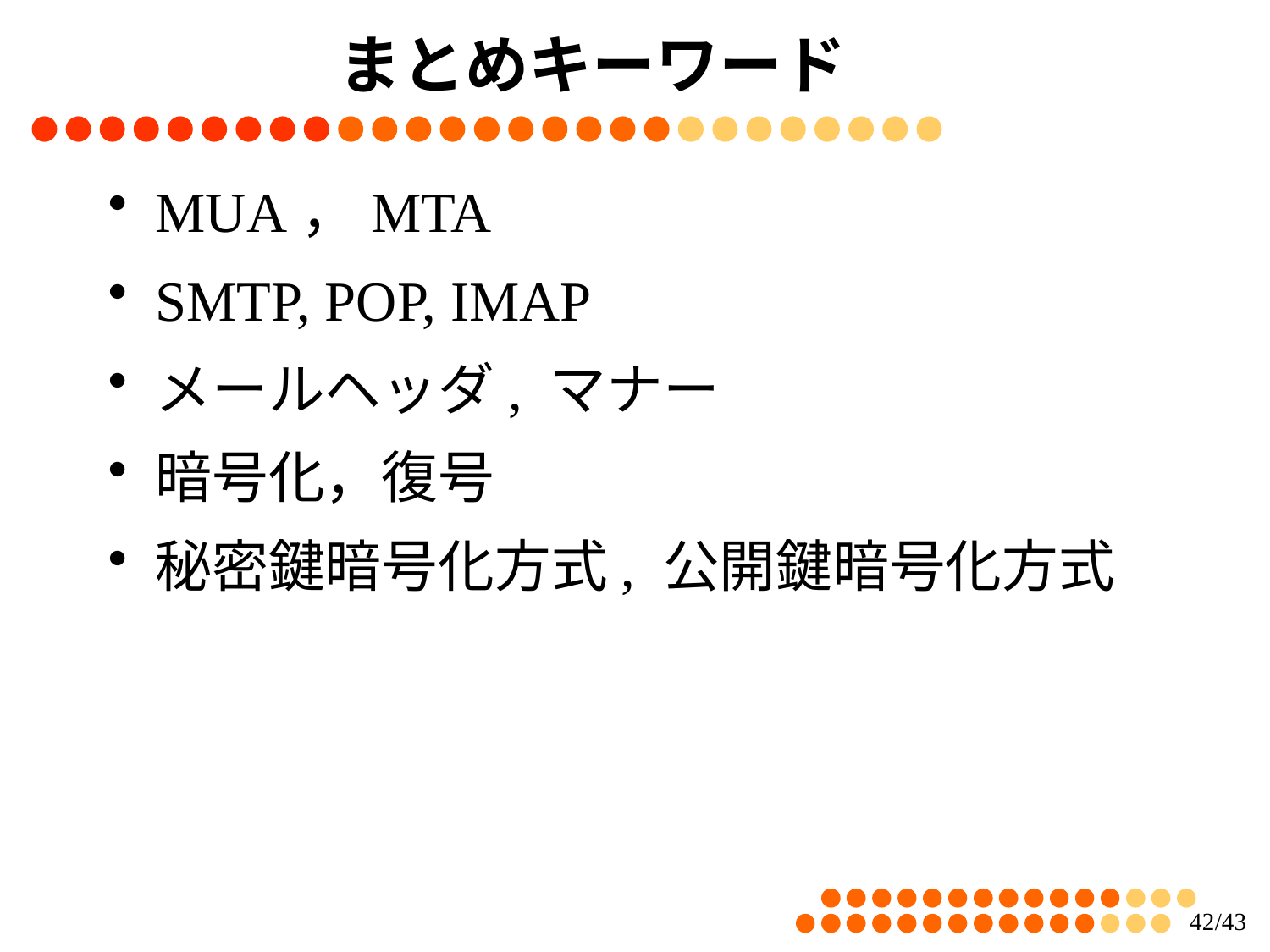

# まとめキーワード
MUA，MTA
SMTP, POP, IMAP
メールヘッダ, マナー
暗号化，復号
秘密鍵暗号化方式, 公開鍵暗号化方式
42/43